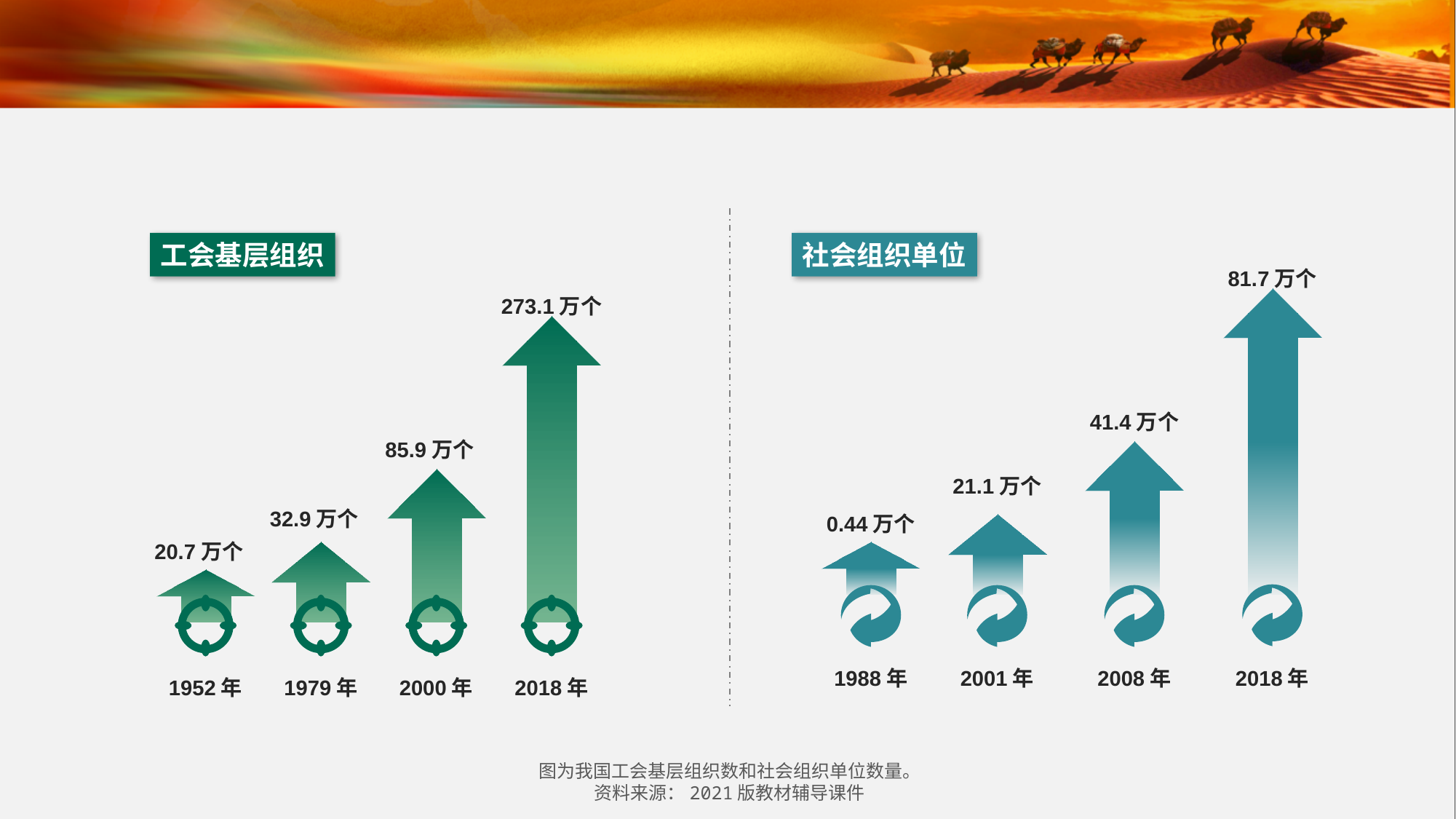

工会基层组织
273.1万个

2018年
85.9万个

2000年
32.9万个

1979年
20.7万个

1952年
社会组织单位
81.7万个

2018年
41.4万个

2008年
21.1万个

2001年
0.44万个

1988年
图为我国工会基层组织数和社会组织单位数量。
资料来源：2021版教材辅导课件